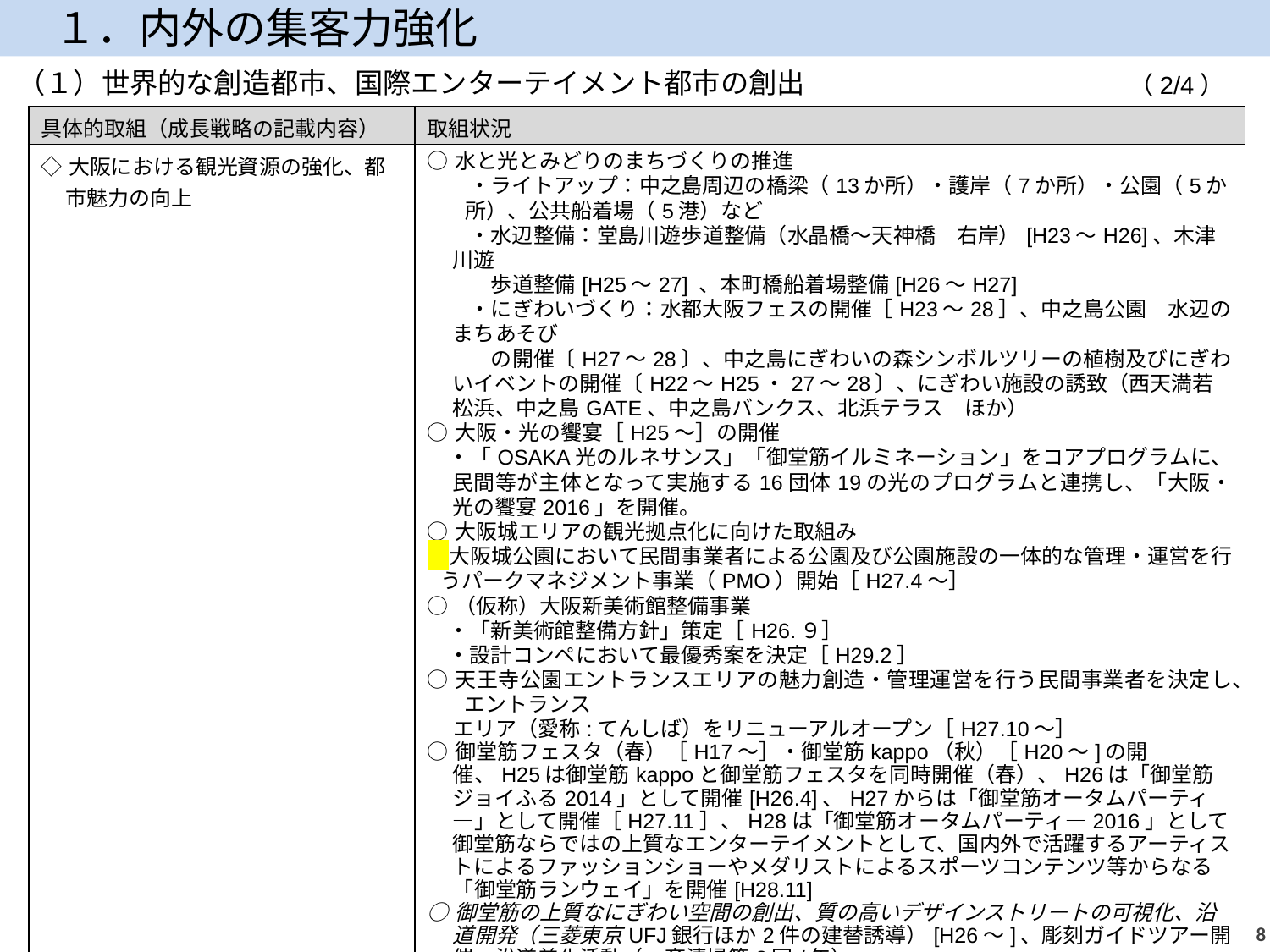

１．内外の集客力強化
（１）世界的な創造都市、国際エンターテイメント都市の創出
（2/4）
| 具体的取組（成長戦略の記載内容） | 取組状況 |
| --- | --- |
| ◇大阪における観光資源の強化、都市魅力の向上 | ○水と光とみどりのまちづくりの推進 　　・ライトアップ：中之島周辺の橋梁（13か所）・護岸（7か所）・公園（5か所）、公共船着場（5港）など 　　・水辺整備：堂島川遊歩道整備（水晶橋～天神橋　右岸）[H23～H26]、木津川遊　 　　　歩道整備[H25～27] 、本町橋船着場整備[H26～H27] 　　・にぎわいづくり：水都大阪フェスの開催［H23～28］、中之島公園　水辺のまちあそび 　　　の開催〔H27～28〕、中之島にぎわいの森シンボルツリーの植樹及びにぎわいイベントの開催〔H22～H25・27～28〕、にぎわい施設の誘致（西天満若松浜、中之島GATE、中之島バンクス、北浜テラス　ほか） ○大阪・光の饗宴［H25～］の開催 　・「OSAKA光のルネサンス」「御堂筋イルミネーション」をコアプログラムに、民間等が主体となって実施する16団体19の光のプログラムと連携し、「大阪・光の饗宴2016」を開催。 ○大阪城エリアの観光拠点化に向けた取組み 　大阪城公園において民間事業者による公園及び公園施設の一体的な管理・運営を行うパークマネジメント事業（PMO）開始［H27.4～］ ○（仮称）大阪新美術館整備事業 　・「新美術館整備方針」策定［H26.９］ 　・設計コンペにおいて最優秀案を決定［H29.2］ ○天王寺公園エントランスエリアの魅力創造・管理運営を行う民間事業者を決定し、エントランス 　 エリア（愛称:てんしば）をリニューアルオープン［H27.10～］ ○御堂筋フェスタ（春）［H17～］・御堂筋kappo（秋）［H20～]の開催、H25は御堂筋kappoと御堂筋フェスタを同時開催（春）、H26は「御堂筋ジョイふる2014」として開催[H26.4]、H27からは「御堂筋オータムパーティ―」として開催［H27.11］、H28は「御堂筋オータムパーティ―2016」として御堂筋ならではの上質なエンターテイメントとして、国内外で活躍するアーティストによるファッションショーやメダリストによるスポーツコンテンツ等からなる「御堂筋ランウェイ」を開催[H28.11] ○御堂筋の上質なにぎわい空間の創出、質の高いデザインストリートの可視化、沿道開発（三菱東京UFJ銀行ほか2件の建替誘導）[H26～]、彫刻ガイドツアー開催、沿道美化活動（一斉清掃等2回/年） ○官民協働の「なんば駅前広場空間利用検討会」において、なんば駅前の広場化を実現するための指針となる「なんば駅周辺道路空間の再編に係る基本計画」を策定[H29.3] ○大規模スポーツイベント　大阪マラソンの開催[H23～、第6回大会H28.10] 　（次ページに続く） |
8